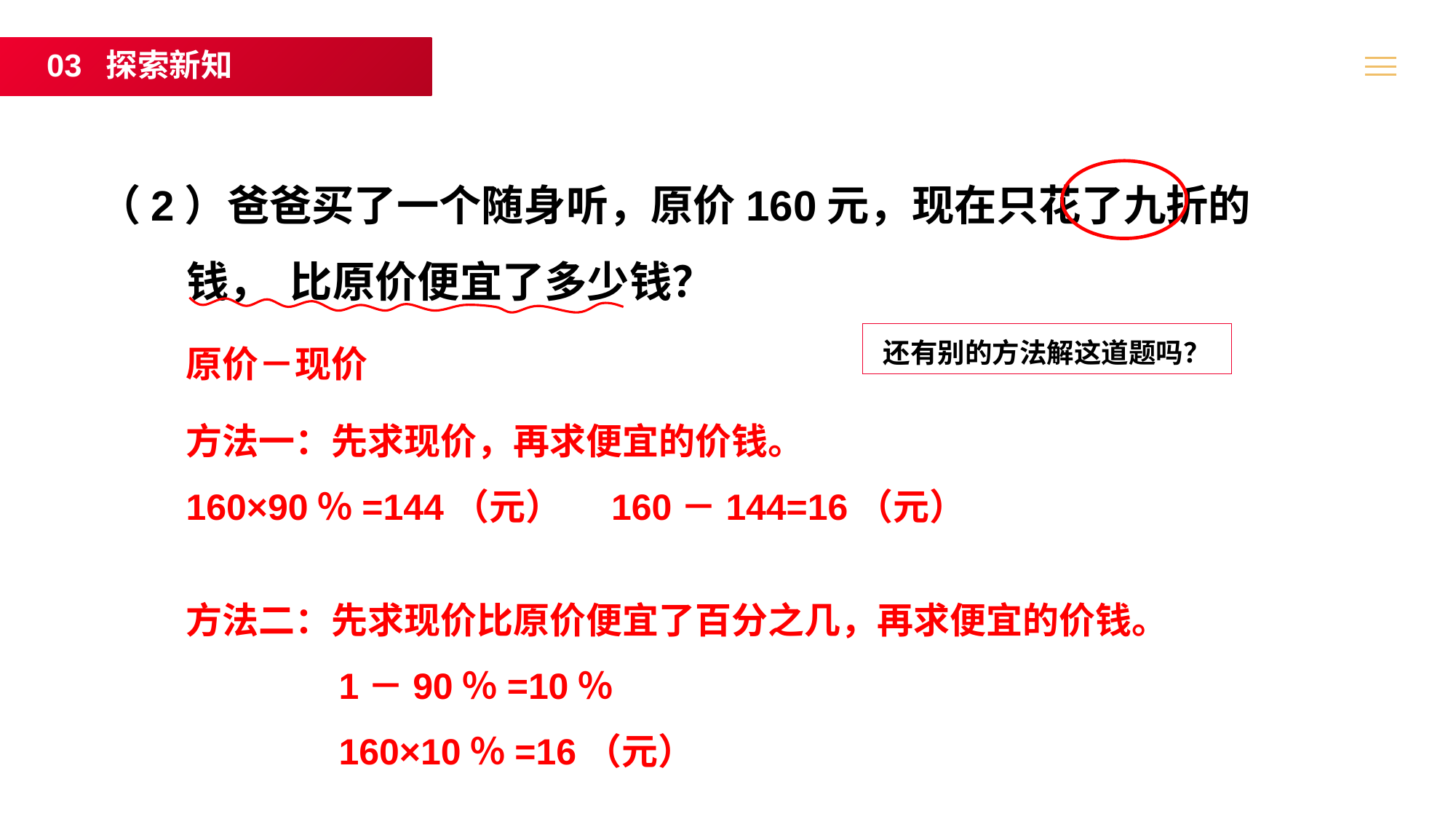

03  探索新知
 （2）爸爸买了一个随身听，原价160元，现在只花了九折的钱，  比原价便宜了多少钱？

还有别的方法解这道题吗？
原价－现价
方法一：先求现价，再求便宜的价钱。
160×90％=144（元）     160－144=16（元）
方法二：先求现价比原价便宜了百分之几，再求便宜的价钱。
               1－90％=10％
               160×10％=16（元）